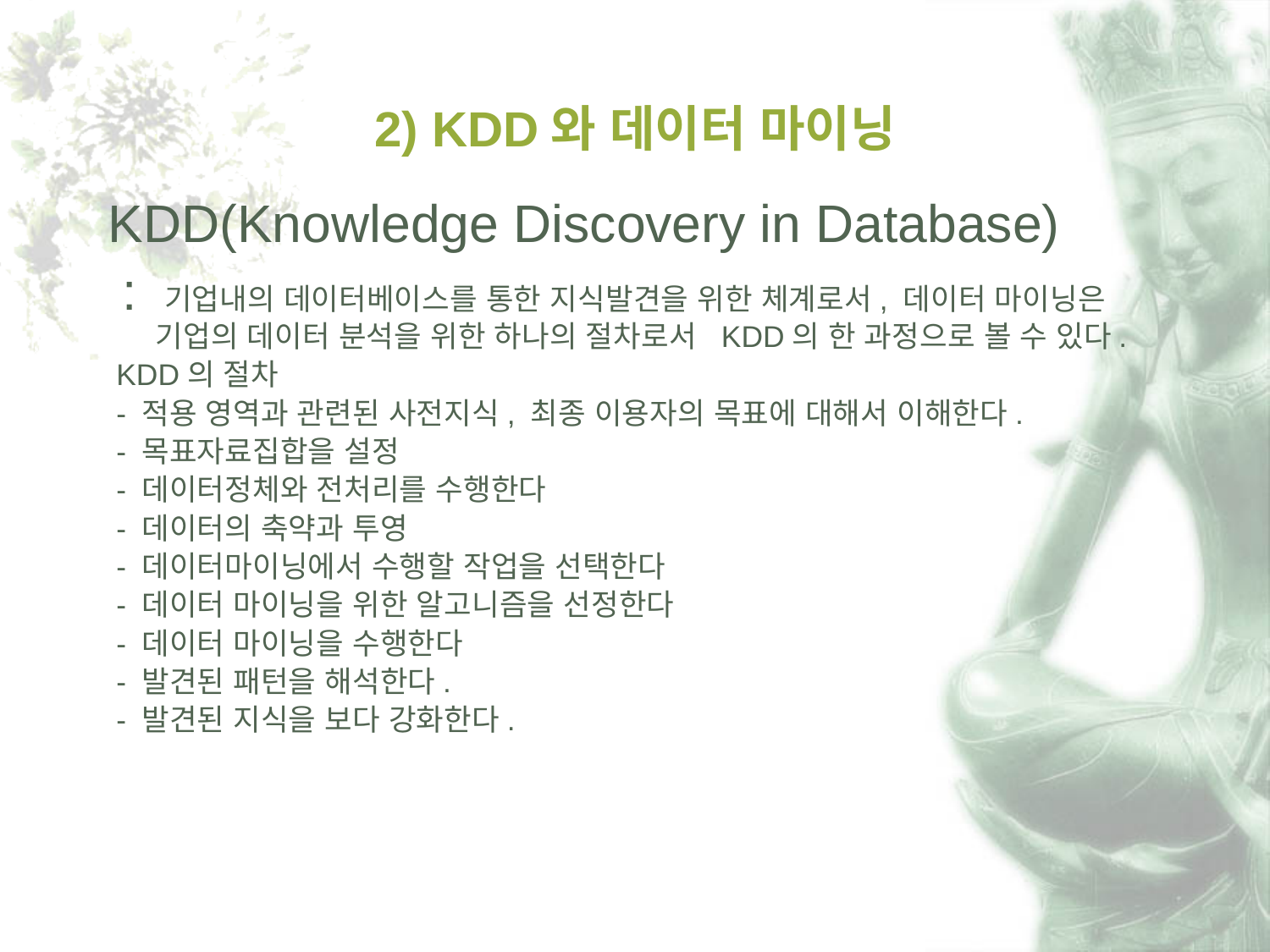

# 2) KDD와 데이터 마이닝
KDD(Knowledge Discovery in Database)
 : 기업내의 데이터베이스를 통한 지식발견을 위한 체계로서, 데이터 마이닝은 기업의 데이터 분석을 위한 하나의 절차로서  KDD의 한 과정으로 볼 수 있다.
 KDD의 절차
 - 적용 영역과 관련된 사전지식, 최종 이용자의 목표에 대해서 이해한다.
 - 목표자료집합을 설정
 - 데이터정체와 전처리를 수행한다
 - 데이터의 축약과 투영
 - 데이터마이닝에서 수행할 작업을 선택한다
 - 데이터 마이닝을 위한 알고니즘을 선정한다
 - 데이터 마이닝을 수행한다
 - 발견된 패턴을 해석한다.
 - 발견된 지식을 보다 강화한다.